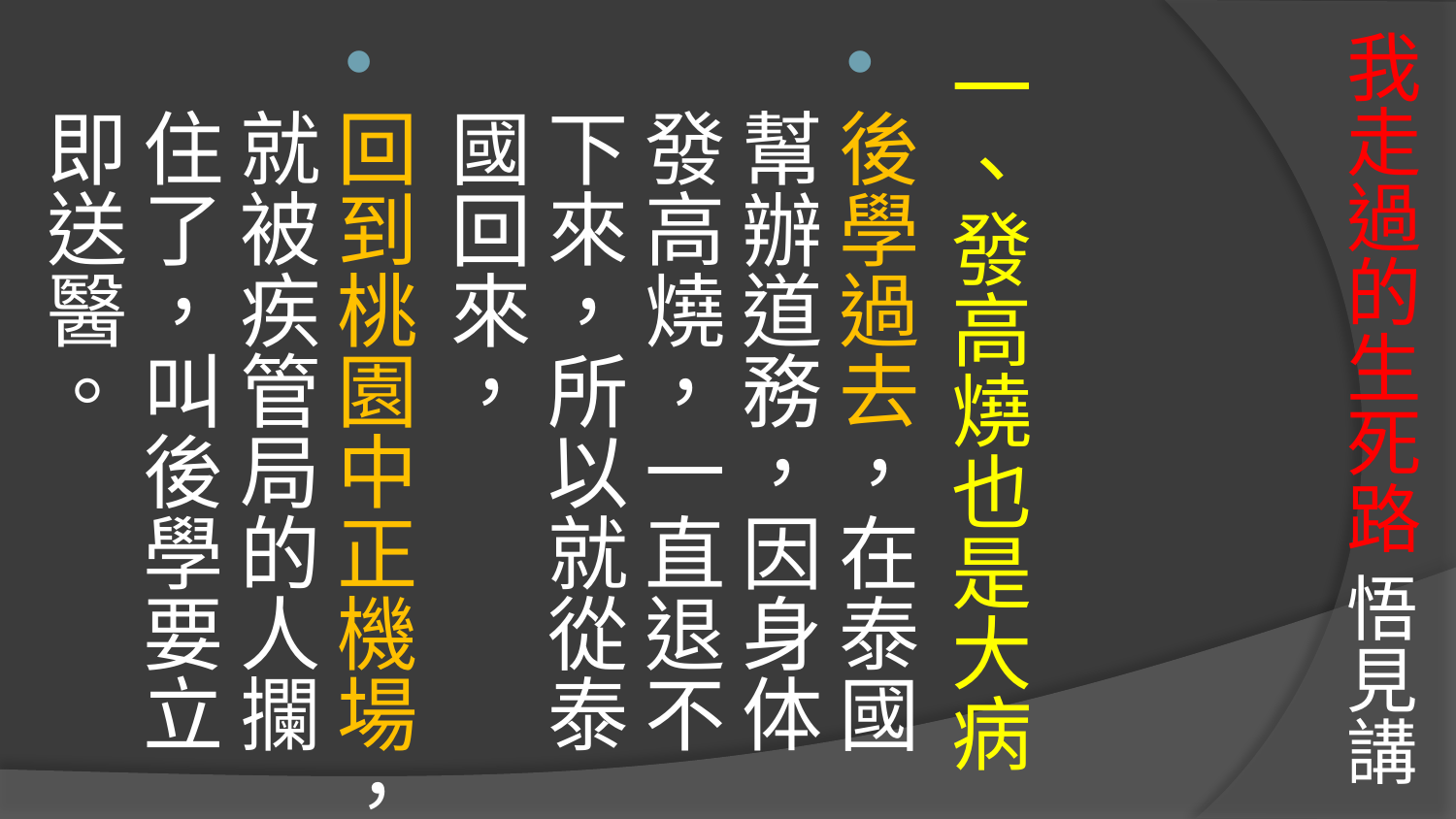

# 我走過的生死路 悟見講
一、發高燒也是大病
後學過去，在泰國幫辦道務，因身体發高燒，一直退不下來，所以就從泰國回來，
回到桃園中正機場，就被疾管局的人攔住了，叫後學要立即送醫。